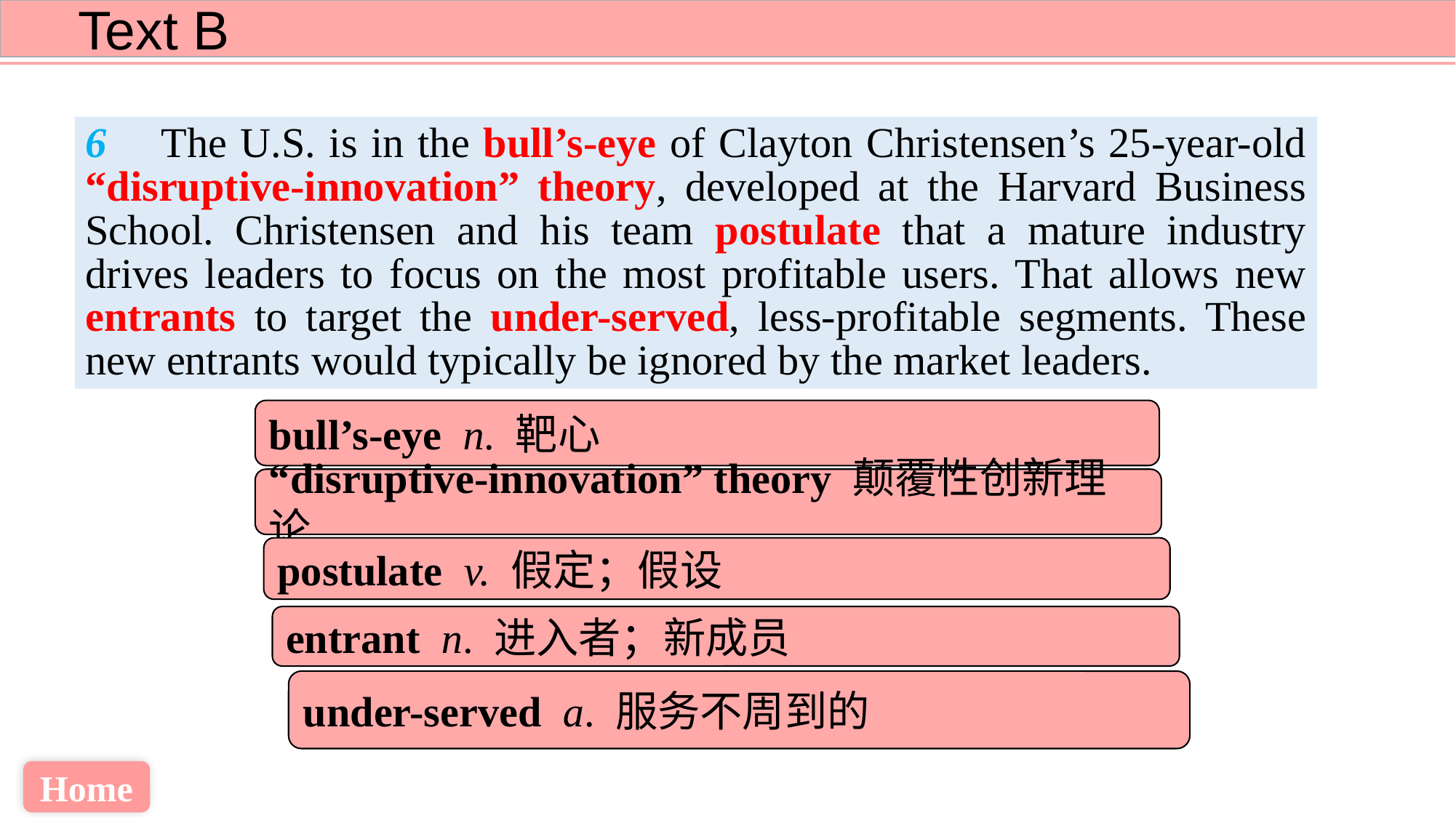

6    The U.S. is in the bull’s-eye of Clayton Christensen’s 25-year-old “disruptive-innovation” theory, developed at the Harvard Business School. Christensen and his team postulate that a mature industry drives leaders to focus on the most profitable users. That allows new entrants to target the under-served, less-profitable segments. These new entrants would typically be ignored by the market leaders.

bull’s-eye  n. 靶心
“disruptive-innovation” theory 颠覆性创新理论
postulate  v. 假定；假设
entrant  n. 进入者；新成员
under-served  a. 服务不周到的